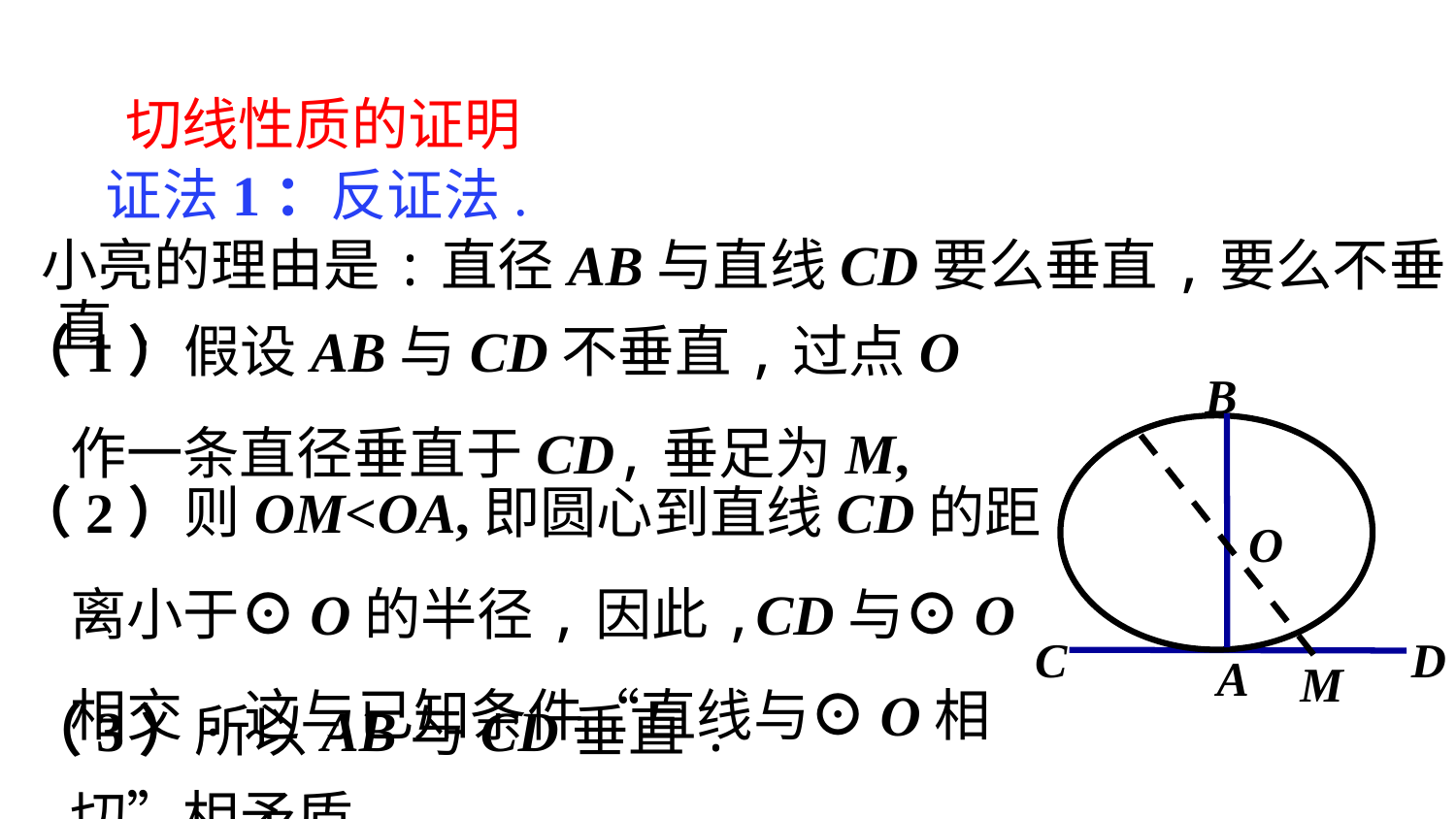

切线性质的证明

证法1：反证法.
  小亮的理由是:直径AB与直线CD要么垂直,要么不垂直.
（1）假设AB与CD不垂直,过点O作一条直径垂直于CD,垂足为M,
B

O
C
D
A

（2）则OM<OA,即圆心到直线CD的距离小于⊙O的半径,因此,CD与⊙O相交.这与已知条件“直线与⊙O相切”相矛盾.

M

（3）所以AB与CD垂直.